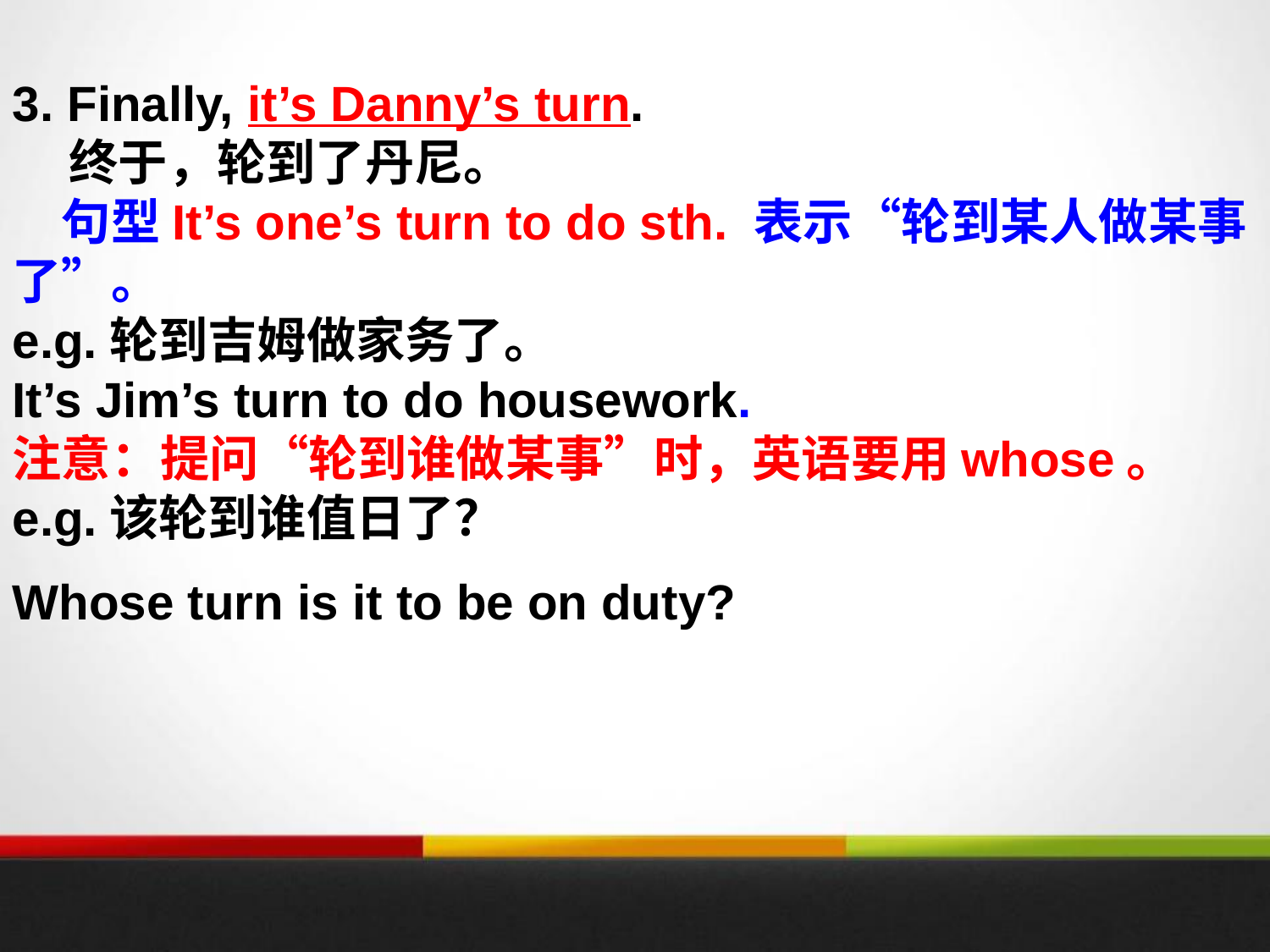

3. Finally, it’s Danny’s turn.
    终于，轮到了丹尼。
　句型It’s one’s turn to do sth. 表示“轮到某人做某事了”。
e.g.轮到吉姆做家务了。
It’s Jim’s turn to do housework.
注意：提问“轮到谁做某事”时，英语要用whose。
e.g.该轮到谁值日了？
Whose turn is it to be on duty?